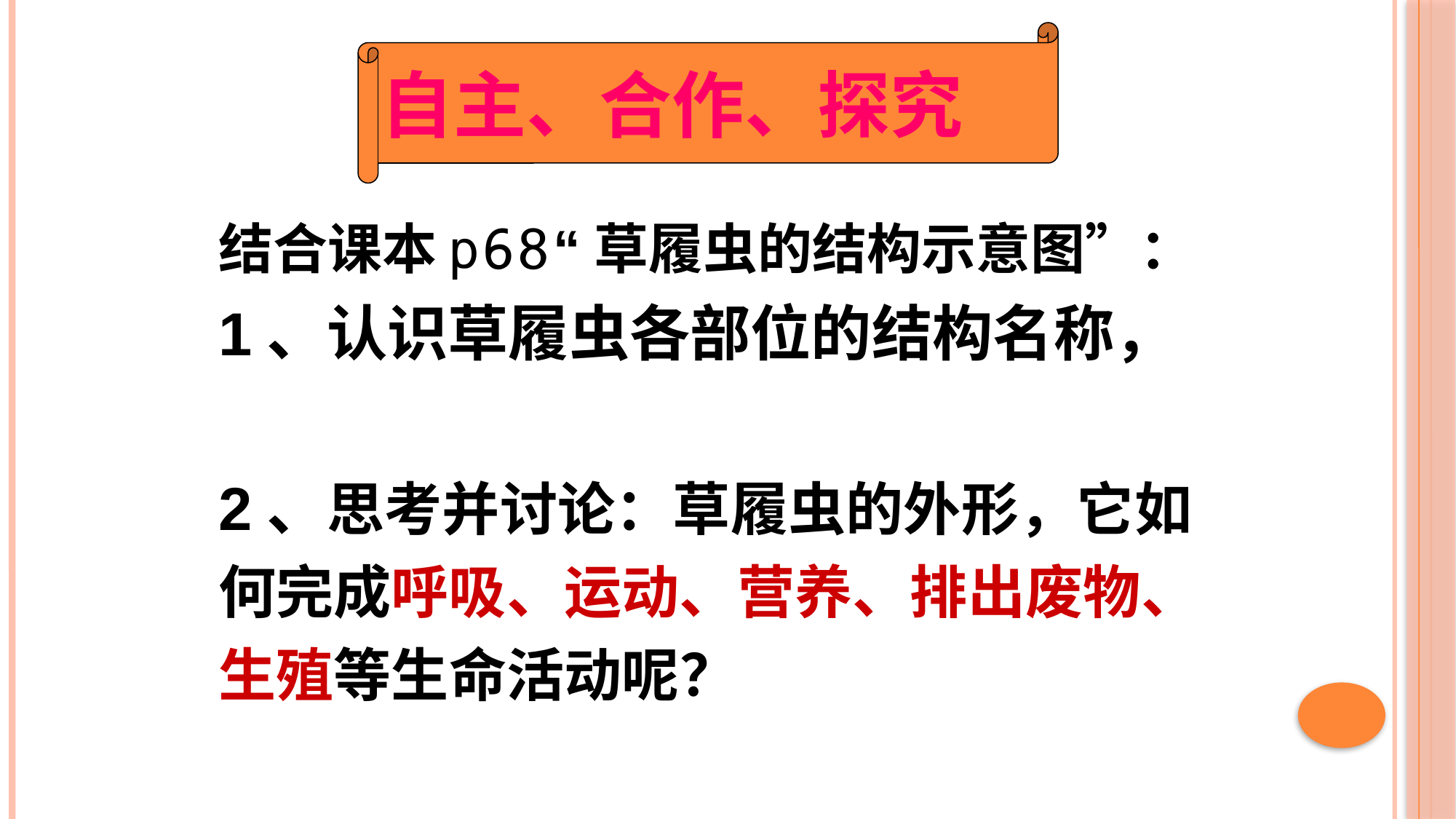

自主、合作、探究
结合课本p68“草履虫的结构示意图”：
1、认识草履虫各部位的结构名称，

2、思考并讨论：草履虫的外形，它如何完成呼吸、运动、营养、排出废物、生殖等生命活动呢？